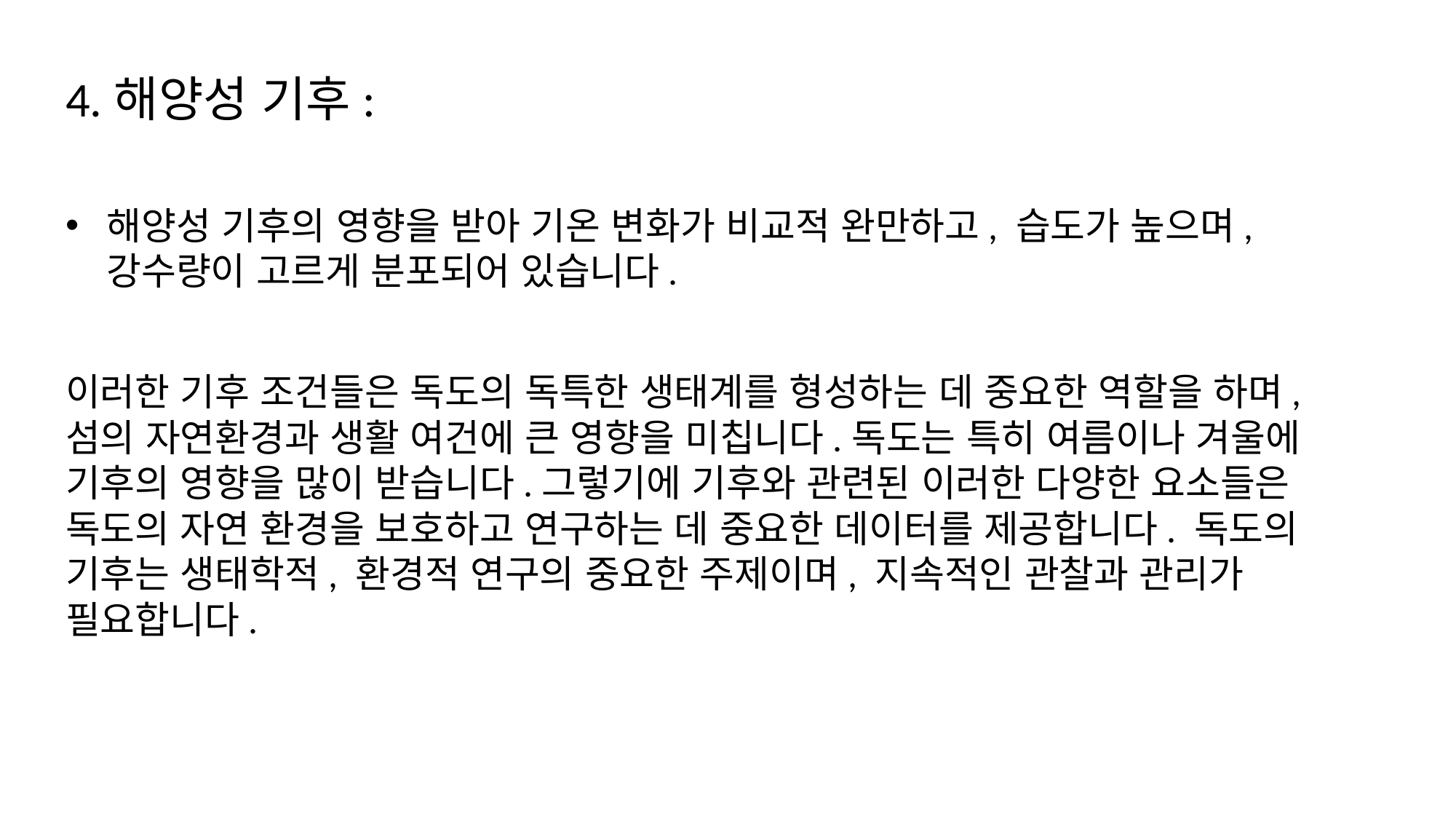

4.해양성 기후:

해양성 기후의 영향을 받아 기온 변화가 비교적 완만하고, 습도가 높으며, 강수량이 고르게 분포되어 있습니다.

이러한 기후 조건들은 독도의 독특한 생태계를 형성하는 데 중요한 역할을 하며, 섬의 자연환경과 생활 여건에 큰 영향을 미칩니다.독도는 특히 여름이나 겨울에 기후의 영향을 많이 받습니다.그렇기에 기후와 관련된 이러한 다양한 요소들은 독도의 자연 환경을 보호하고 연구하는 데 중요한 데이터를 제공합니다. 독도의 기후는 생태학적, 환경적 연구의 중요한 주제이며, 지속적인 관찰과 관리가 필요합니다.